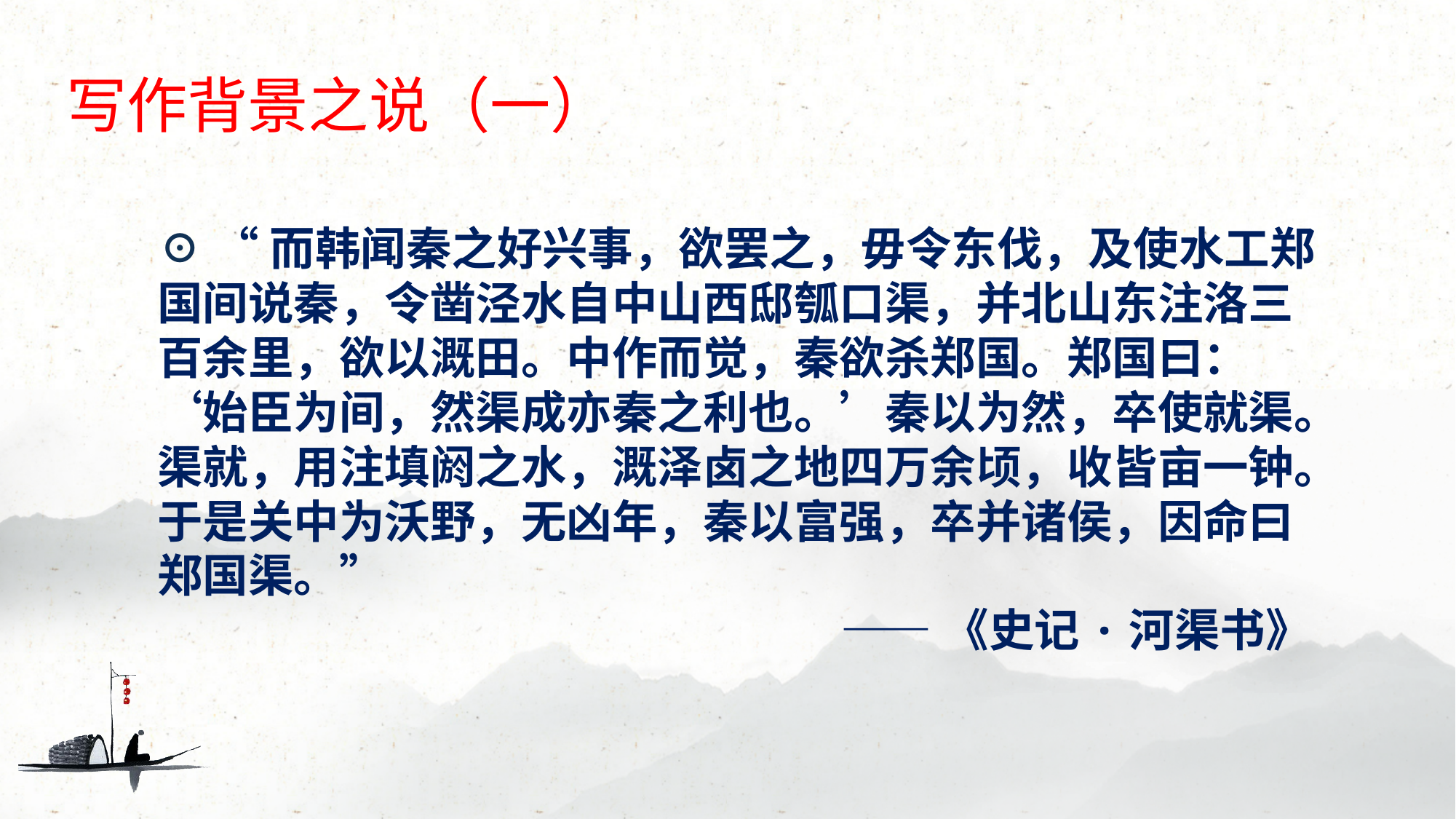

写作背景之说（一）
☉ “而韩闻秦之好兴事，欲罢之，毋令东伐，及使水工郑国间说秦，令凿泾水自中山西邸瓠口渠，并北山东注洛三百余里，欲以溉田。中作而觉，秦欲杀郑国。郑国曰：‘始臣为间，然渠成亦秦之利也。’秦以为然，卒使就渠。渠就，用注填阏之水，溉泽卤之地四万余顷，收皆亩一钟。于是关中为沃野，无凶年，秦以富强，卒并诸侯，因命曰郑国渠。”
                                                                  ——《史记·河渠书》